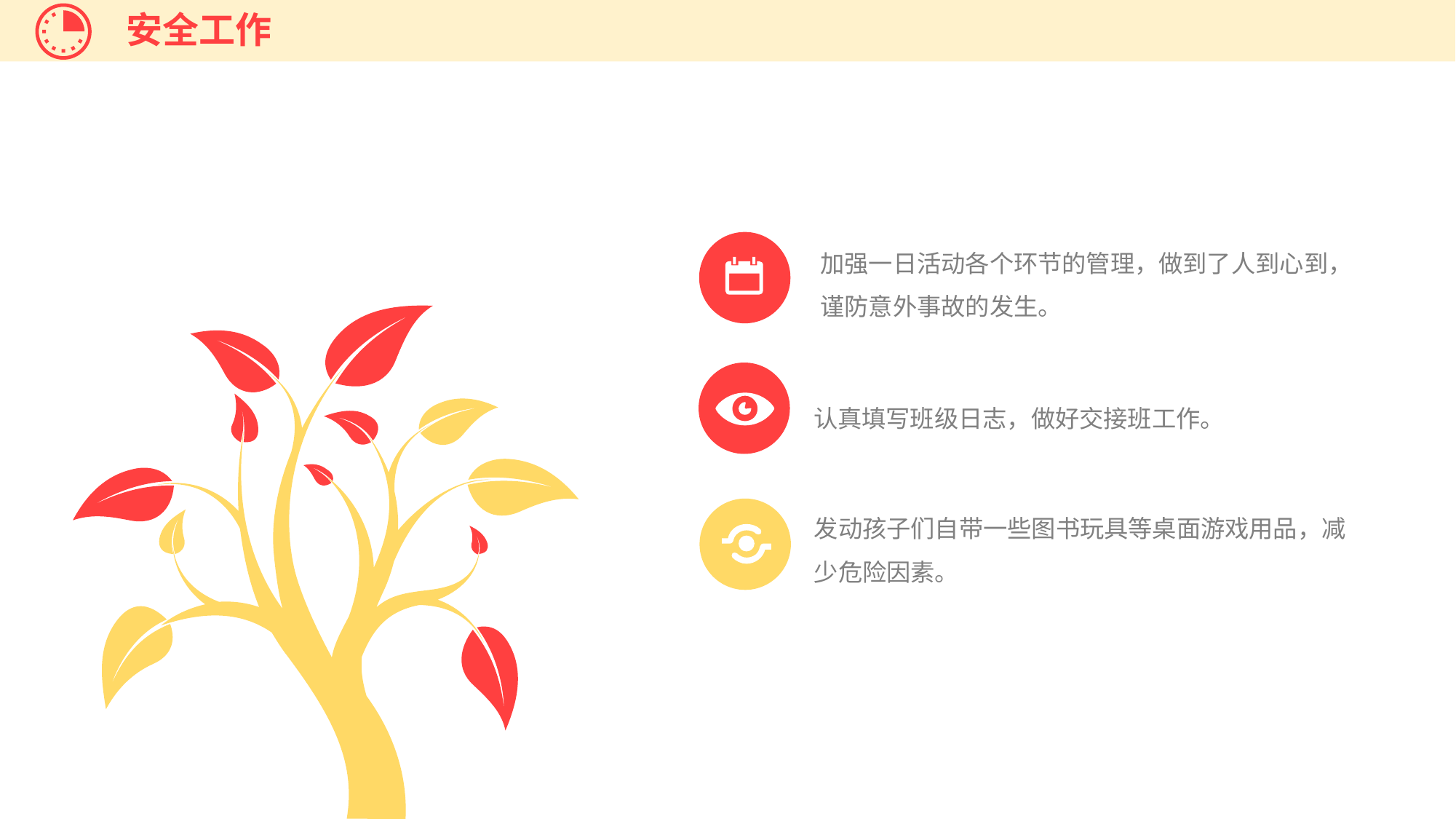

安全工作

加强一日活动各个环节的管理，做到了人到心到，谨防意外事故的发生。

认真填写班级日志，做好交接班工作。

发动孩子们自带一些图书玩具等桌面游戏用品，减少危险因素。